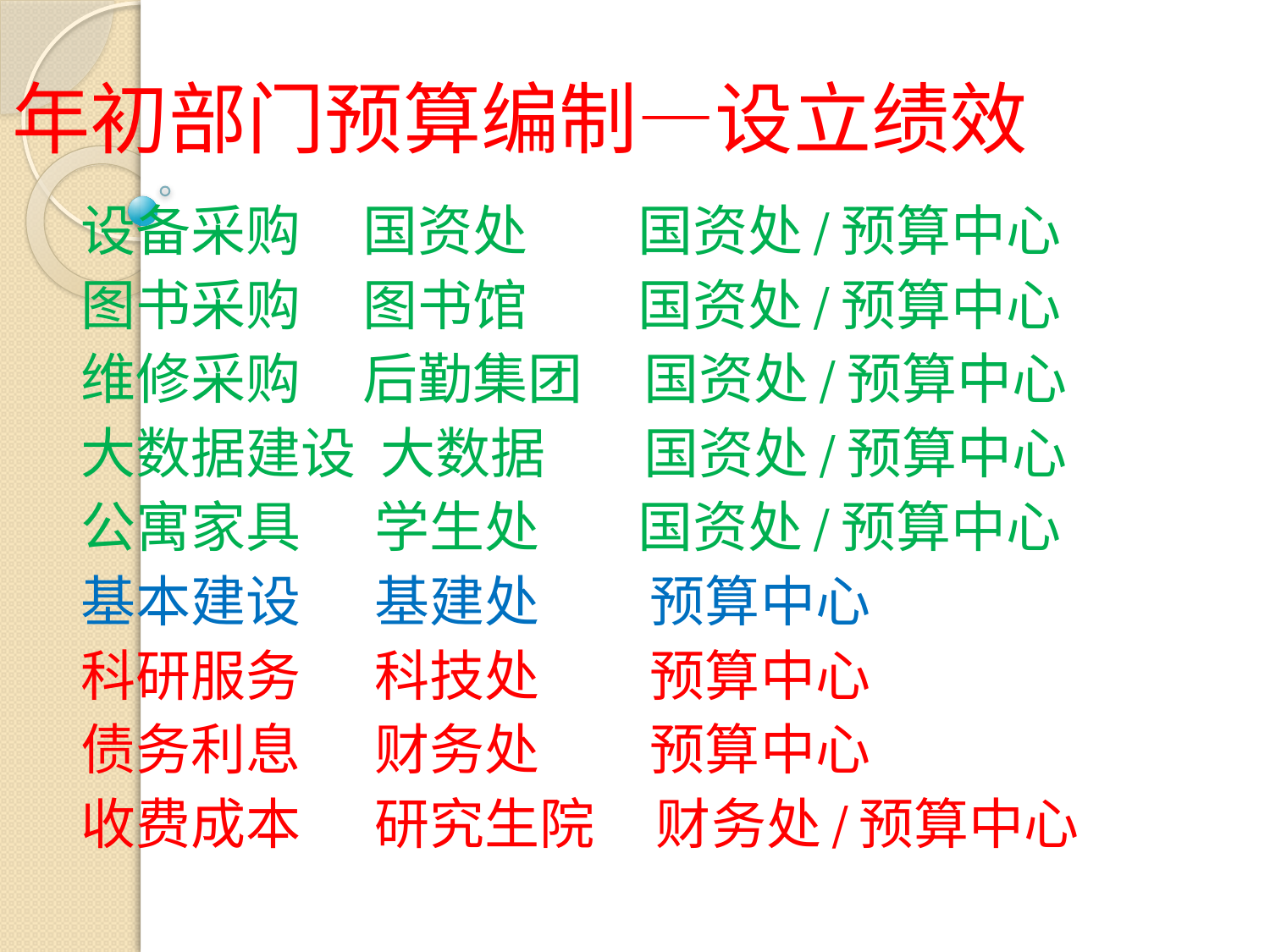

# 年初部门预算编制—设立绩效
设备采购     国资处         国资处/预算中心
图书采购     图书馆         国资处/预算中心
维修采购     后勤集团     国资处/预算中心
大数据建设  大数据        国资处/预算中心
公寓家具      学生处        国资处/预算中心
基本建设      基建处         预算中心
科研服务      科技处         预算中心
债务利息      财务处         预算中心
收费成本      研究生院     财务处/预算中心